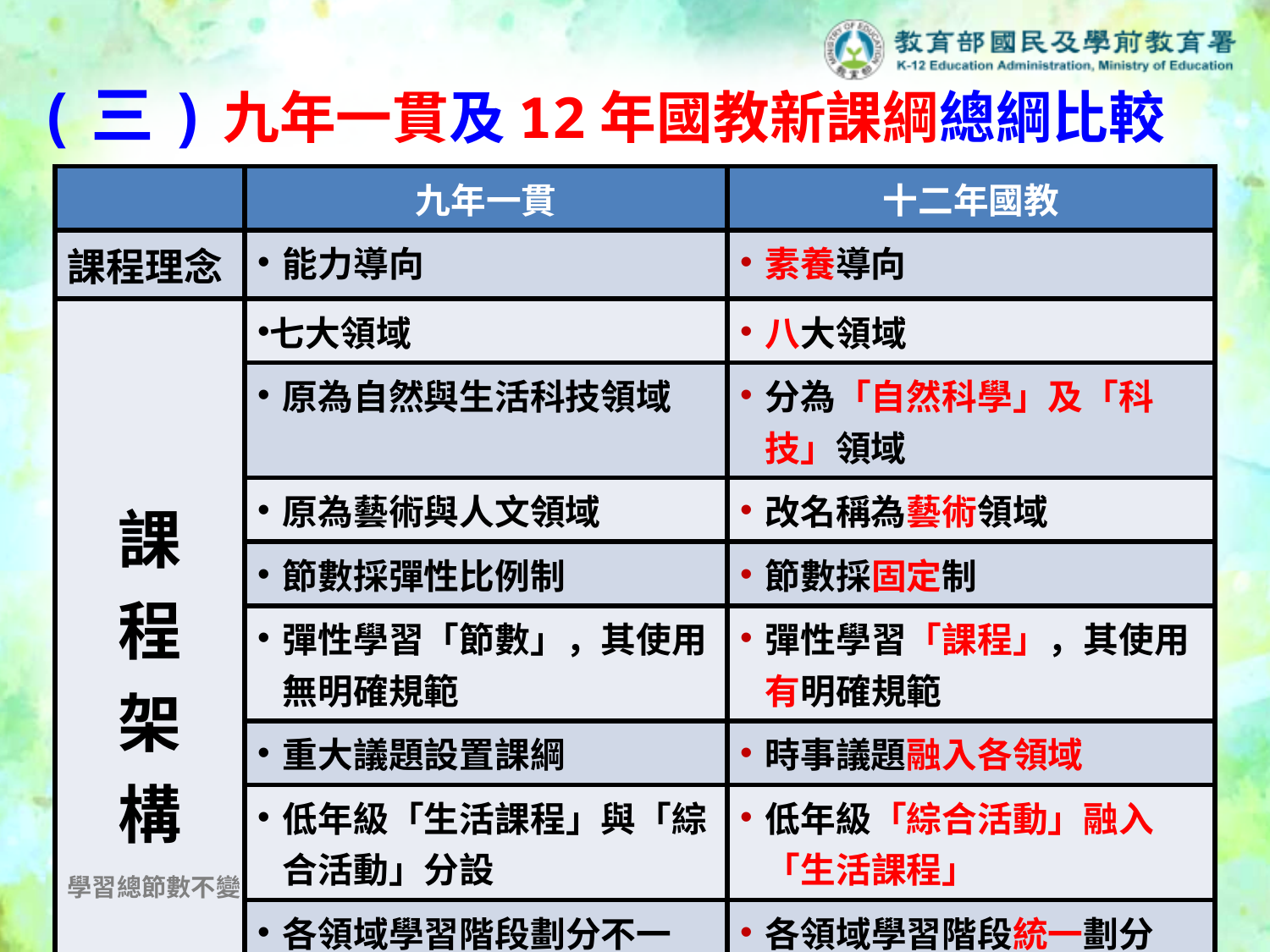

# (三)九年一貫及12年國教新課綱總綱比較
|  | 九年一貫 | 十二年國教 |
| --- | --- | --- |
| 課程理念 | 能力導向 | 素養導向 |
| 課 程 架 構 | 七大領域 | 八大領域 |
|  | 原為自然與生活科技領域 | 分為「自然科學」及「科技」領域 |
|  | 原為藝術與人文領域 | 改名稱為藝術領域 |
|  | 節數採彈性比例制 | 節數採固定制 |
|  | 彈性學習「節數」，其使用無明確規範 | 彈性學習「課程」，其使用有明確規範 |
|  | 重大議題設置課綱 | 時事議題融入各領域 |
|  | 低年級「生活課程」與「綜合活動」分設 | 低年級「綜合活動」融入「生活課程」 |
|  | 各領域學習階段劃分不一 | 各領域學習階段統一劃分 |
|  |  | 語文領域新增「新住民語文」選項 |
學習總節數不變
27